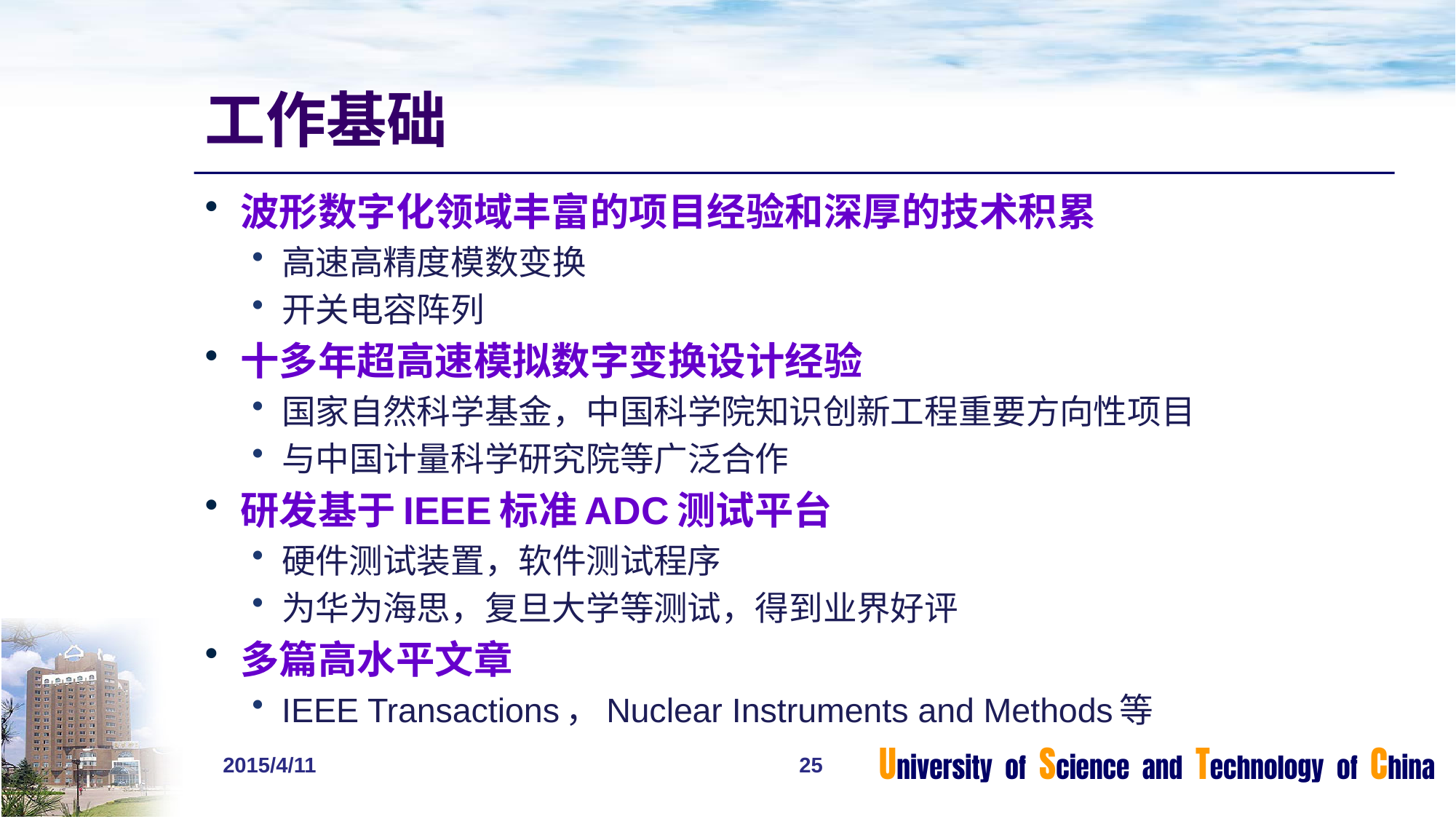

# 工作基础
波形数字化领域丰富的项目经验和深厚的技术积累
高速高精度模数变换
开关电容阵列
十多年超高速模拟数字变换设计经验
国家自然科学基金，中国科学院知识创新工程重要方向性项目
与中国计量科学研究院等广泛合作
研发基于IEEE标准ADC测试平台
硬件测试装置，软件测试程序
为华为海思，复旦大学等测试，得到业界好评
多篇高水平文章
IEEE Transactions，Nuclear Instruments and Methods等
2015/4/11
25